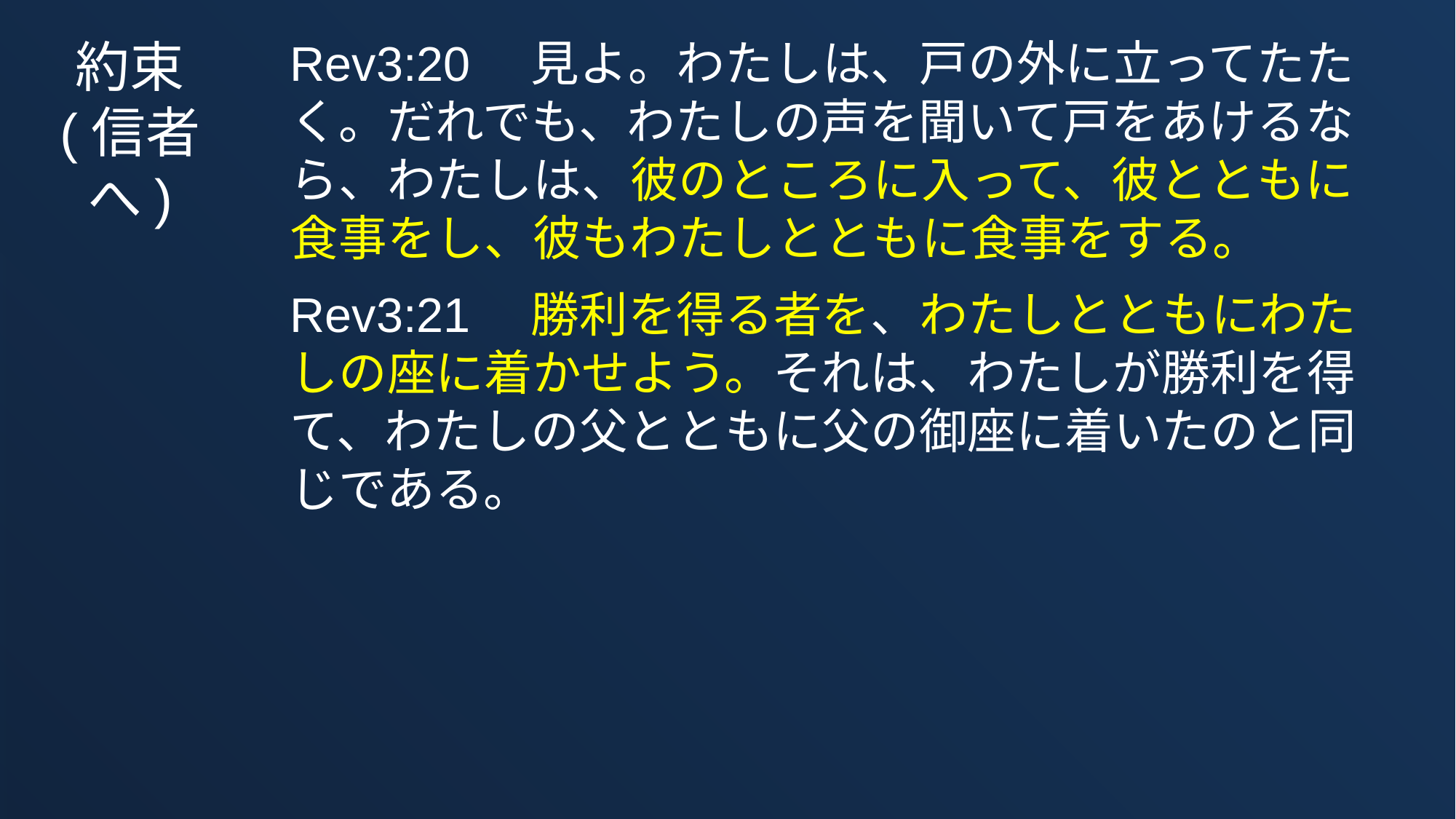

約束
(信者へ)
Rev3:20　見よ。わたしは、戸の外に立ってたたく。だれでも、わたしの声を聞いて戸をあけるなら、わたしは、彼のところに入って、彼とともに食事をし、彼もわたしとともに食事をする。

Rev3:21　勝利を得る者を、わたしとともにわたしの座に着かせよう。それは、わたしが勝利を得て、わたしの父とともに父の御座に着いたのと同じである。